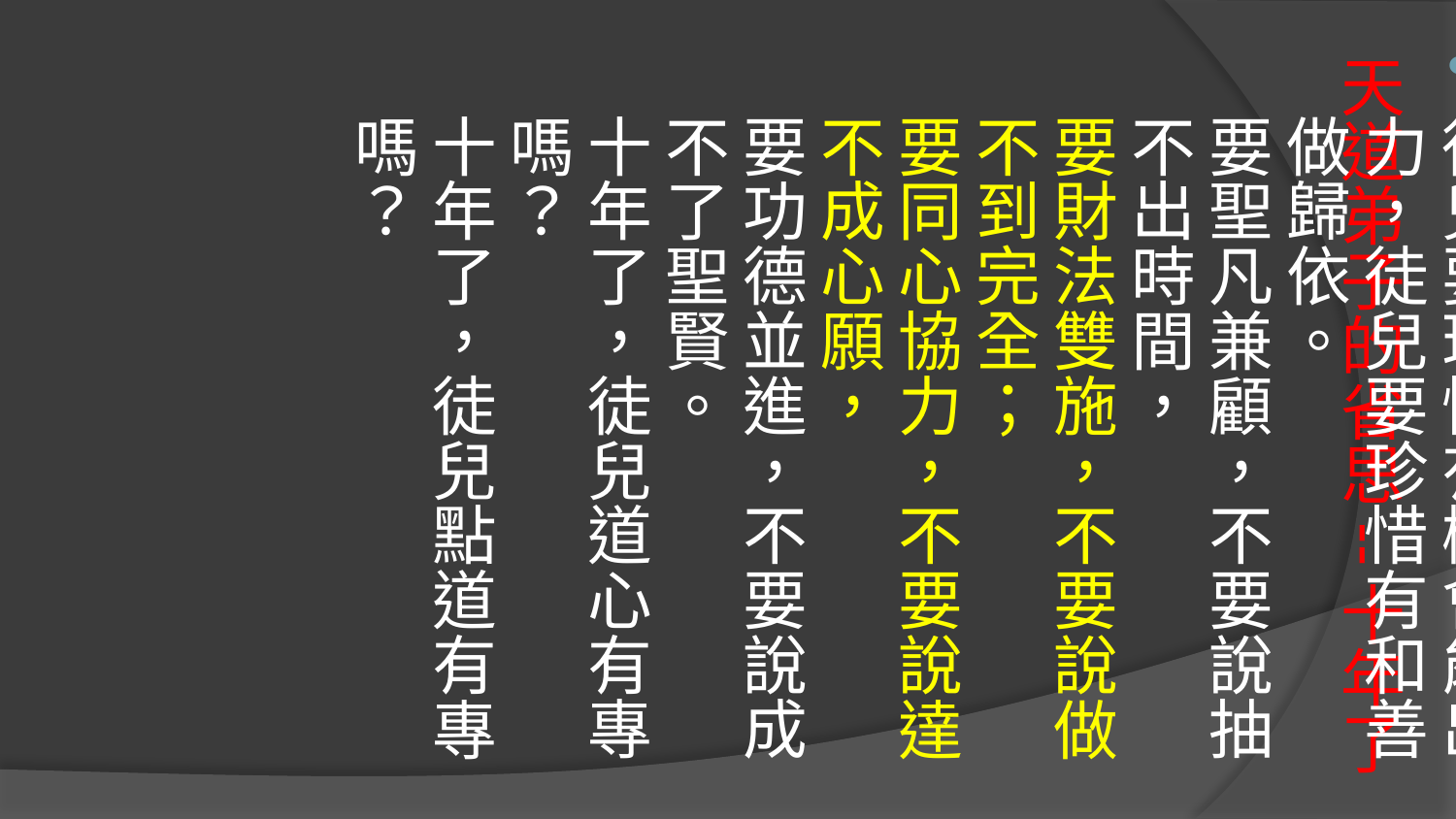

徒兒要珍惜有機會能出力，徒兒要珍惜有和善做歸依。
要聖凡兼顧，不要說抽不出時間，
要財法雙施，不要說做不到完全；
要同心協力，不要說達不成心願，
要功德並進，不要說成不了聖賢。
十年了，徒兒道心有專嗎？
十年了，徒兒點道有專嗎？
# 天道弟子的省思--十年了